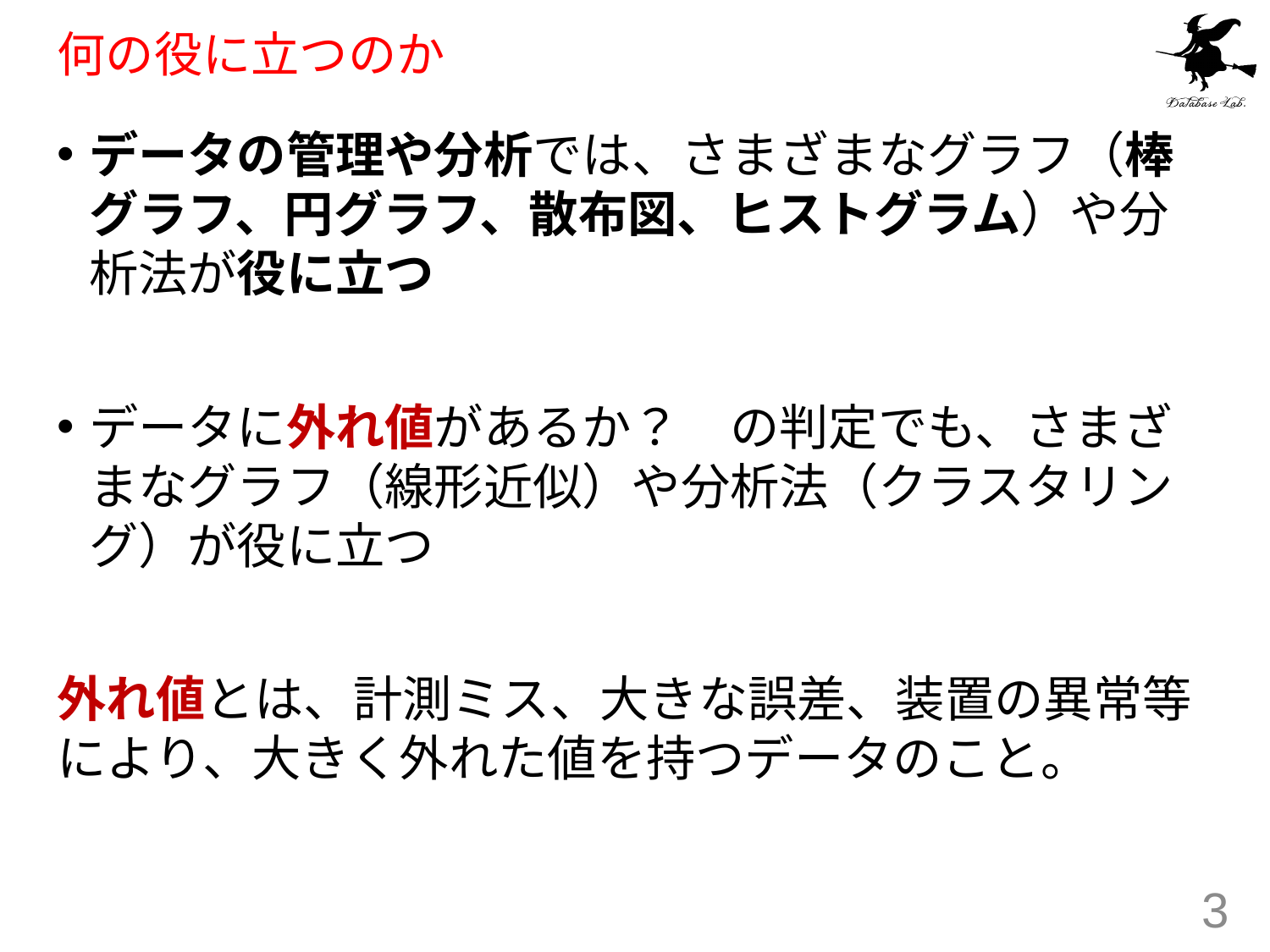

# 何の役に立つのか
データの管理や分析では、さまざまなグラフ（棒グラフ、円グラフ、散布図、ヒストグラム）や分析法が役に立つ

データに外れ値があるか？　の判定でも、さまざまなグラフ（線形近似）や分析法（クラスタリング）が役に立つ

外れ値とは、計測ミス、大きな誤差、装置の異常等により、大きく外れた値を持つデータのこと。
3